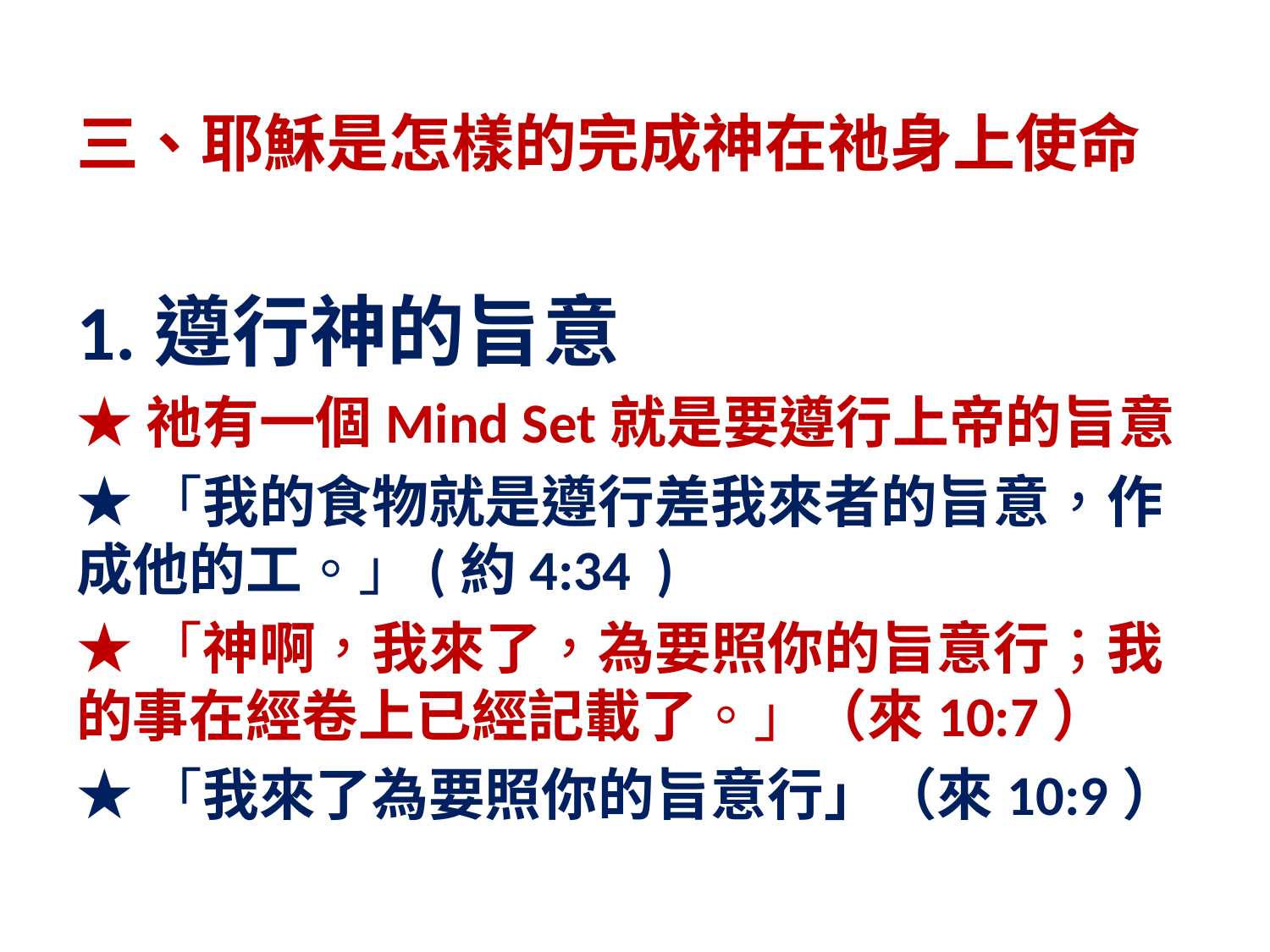

# 三、耶穌是怎樣的完成神在祂身上使命
1.遵行神的旨意
★祂有一個Mind Set就是要遵行上帝的旨意
★「我的食物就是遵行差我來者的旨意，作成他的工。」(約4:34  )
★「神啊，我來了，為要照你的旨意行；我的事在經卷上已經記載了。」（來10:7）
★「我來了為要照你的旨意行」（來10:9）